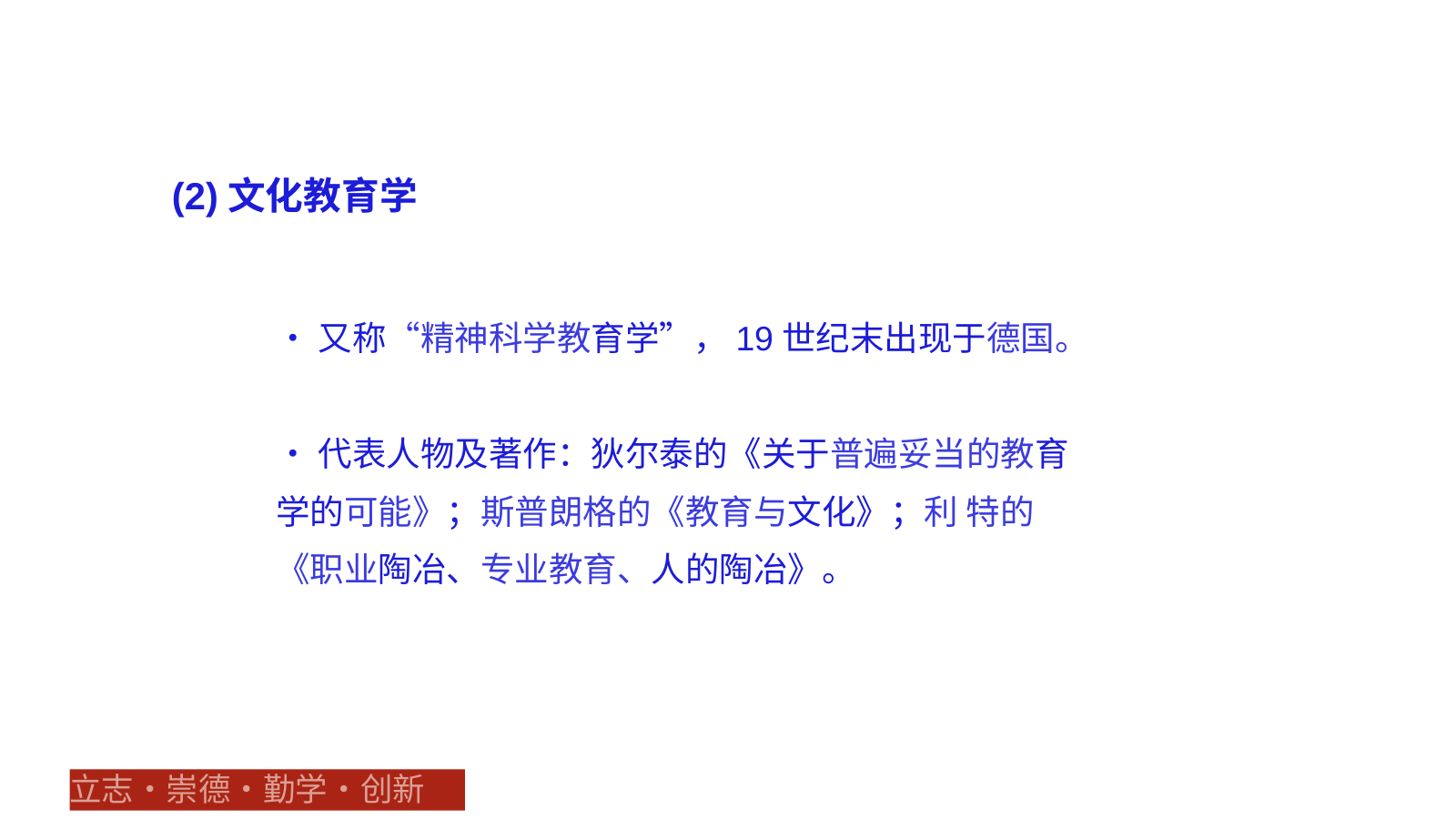

(2)文化教育学
•又称“精神科学教育学”，19世纪末出现于德国。
•代表人物及著作：狄尔泰的《关于普遍妥当的教育学的可能》；斯普朗格的《教育与文化》；利 特的《职业陶冶、专业教育、人的陶冶》。
立志•崇德•勤学•创新